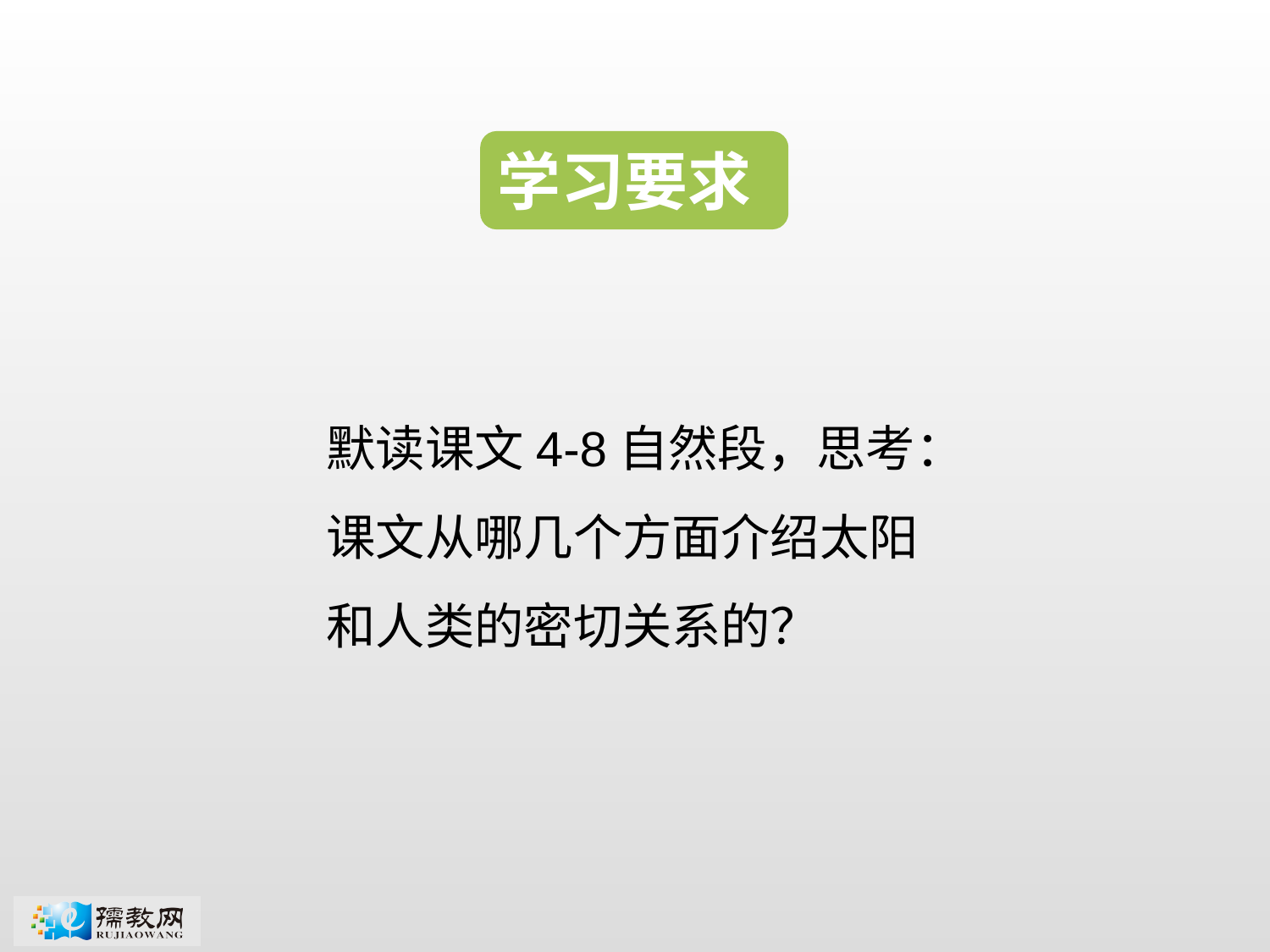

学习要求
默读课文4-8自然段，思考：课文从哪几个方面介绍太阳和人类的密切关系的？